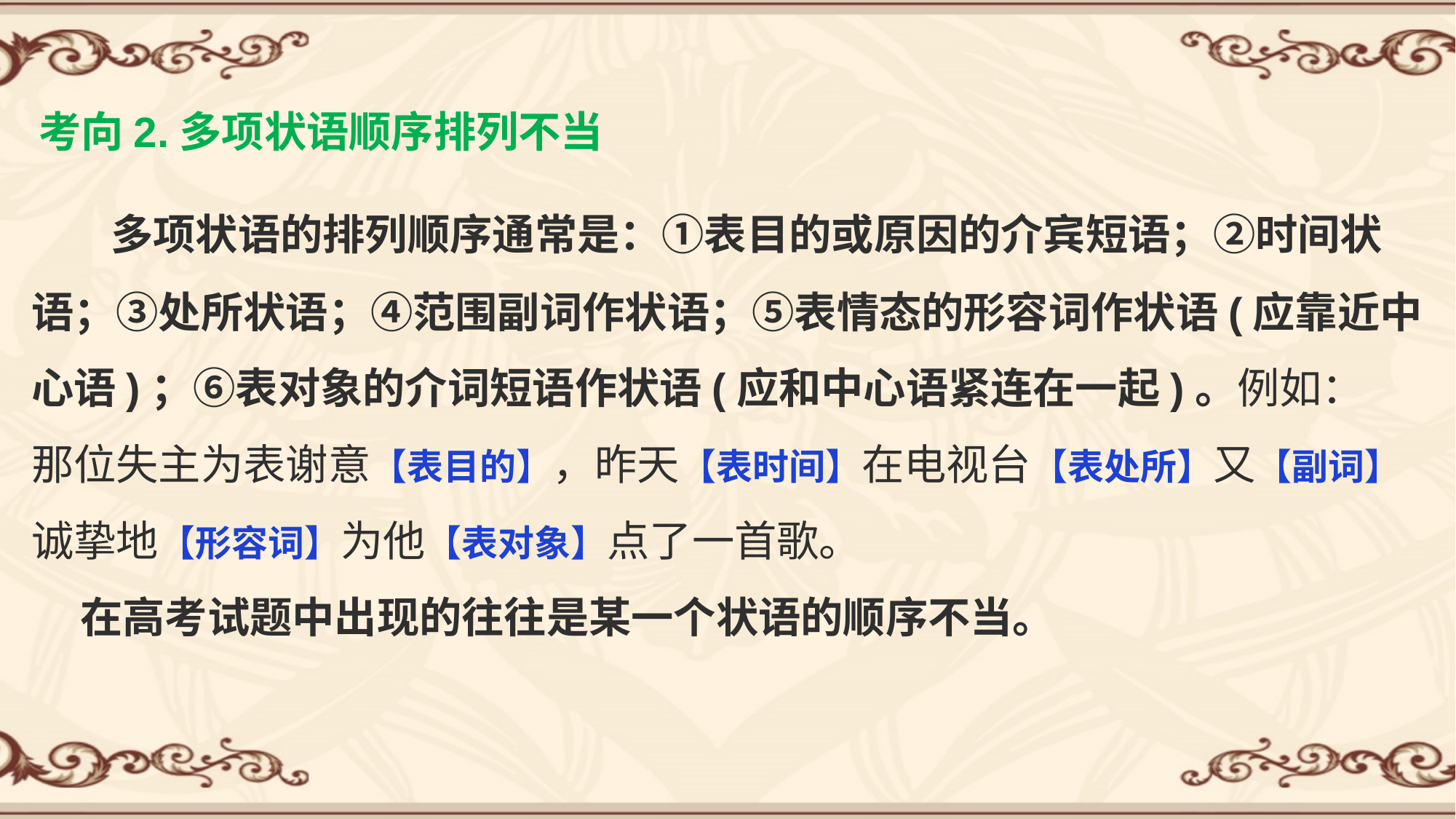

考向2.多项状语顺序排列不当
       多项状语的排列顺序通常是：①表目的或原因的介宾短语；②时间状语；③处所状语；④范围副词作状语；⑤表情态的形容词作状语(应靠近中心语)；⑥表对象的介词短语作状语(应和中心语紧连在一起)。例如：
那位失主为表谢意【表目的】，昨天【表时间】在电视台【表处所】又【副词】诚挚地【形容词】为他【表对象】点了一首歌。
    在高考试题中出现的往往是某一个状语的顺序不当。